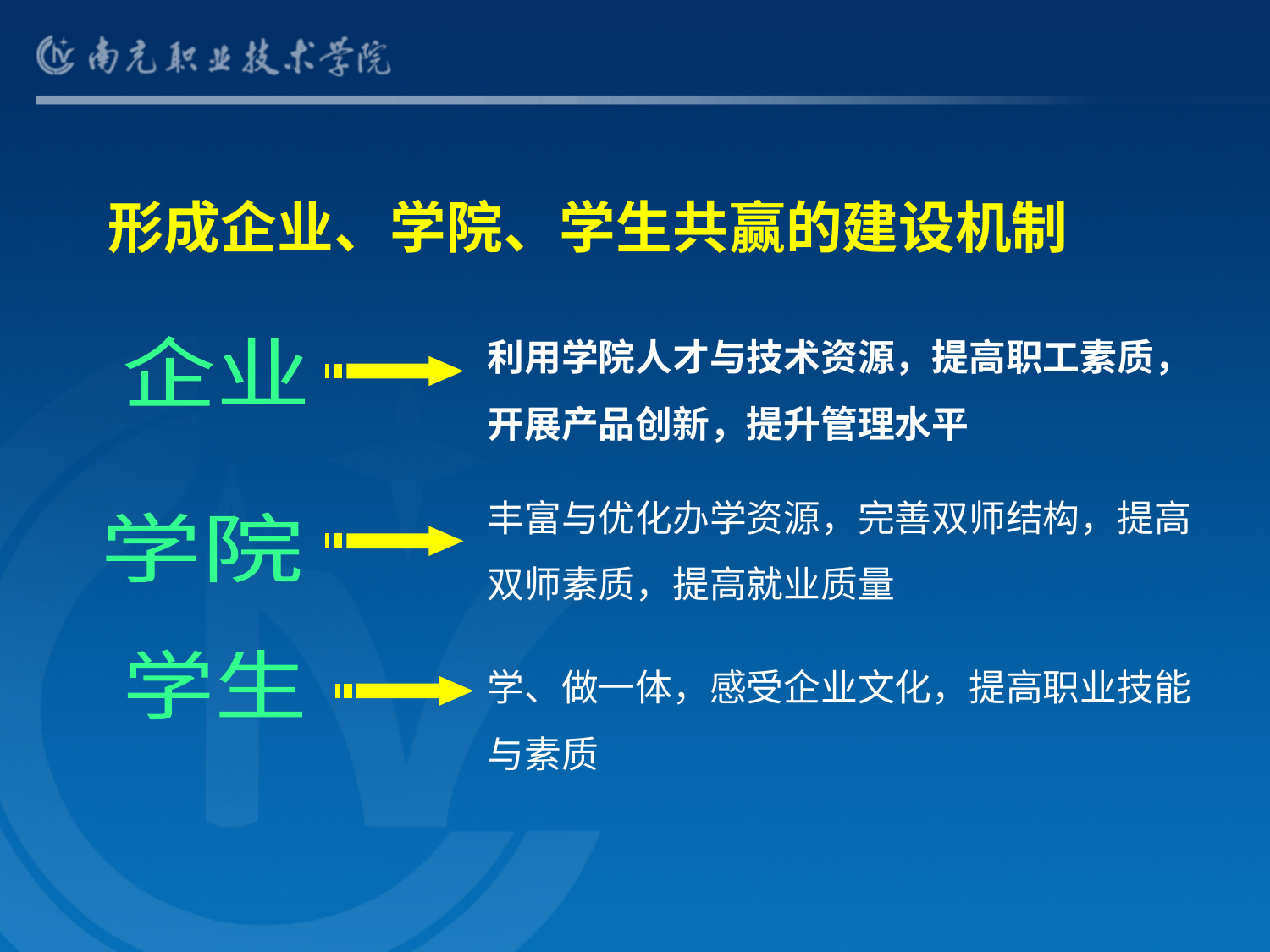

形成企业、学院、学生共赢的建设机制
利用学院人才与技术资源，提高职工素质，开展产品创新，提升管理水平
企业

丰富与优化办学资源，完善双师结构，提高双师素质，提高就业质量
学院

学、做一体，感受企业文化，提高职业技能与素质
学生